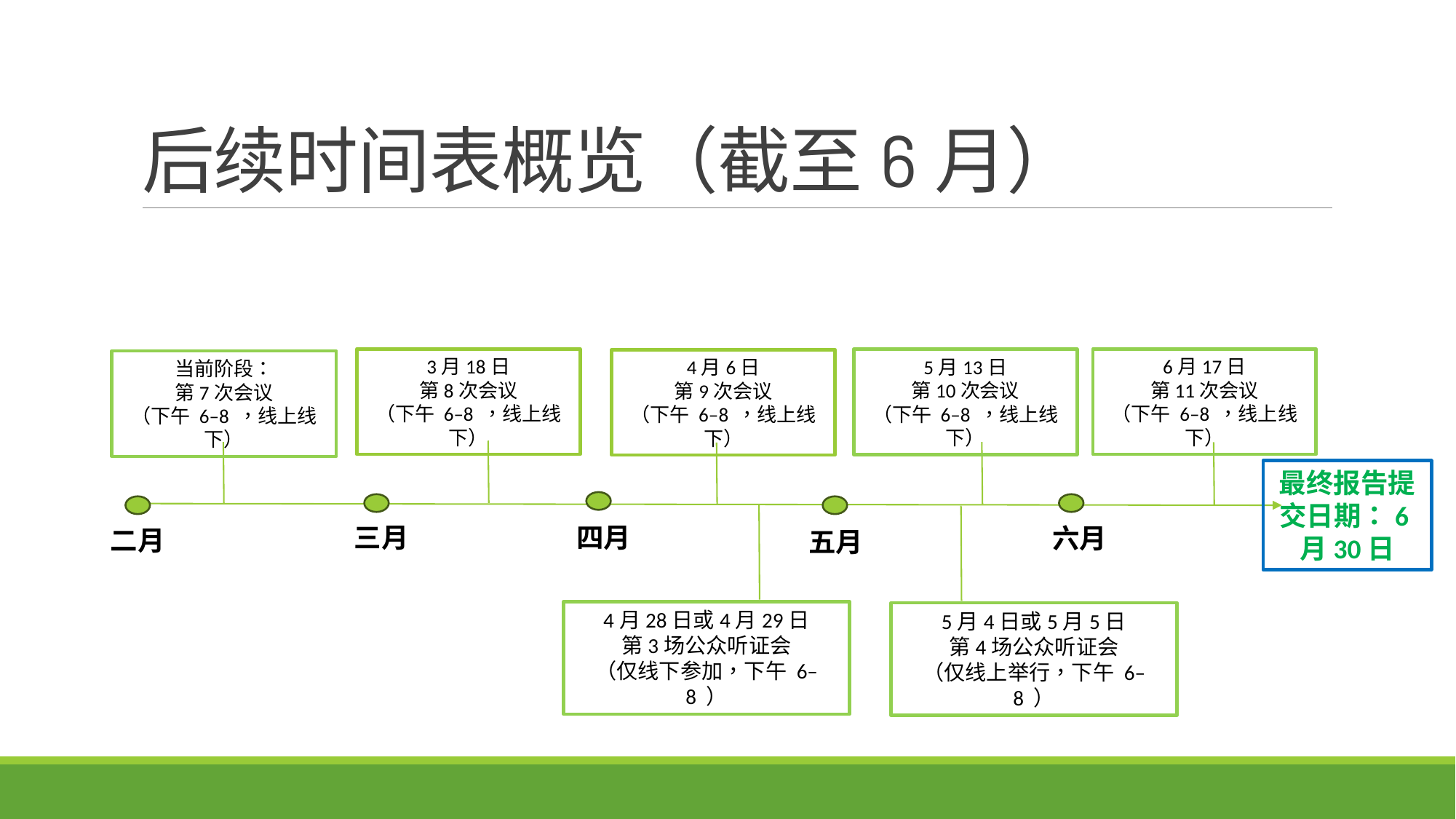

# 后续时间表概览（截至6月）
3月18日
第8次会议
（下午 6–8 ，线上线下）
6月17日
第11次会议
（下午 6–8 ，线上线下）
5月13日
第10次会议
（下午 6–8 ，线上线下）
4月6日
第9次会议
（下午 6–8 ，线上线下）
当前阶段：
第7次会议
（下午 6–8 ，线上线下）
最终报告提交日期：6月30日

三月
四月
六月
二月
五月
4月28日或4月29日
第3场公众听证会
（仅线下参加，下午 6–8 ）
5月4日或5月5日
第4场公众听证会
（仅线上举行，下午 6–8 ）